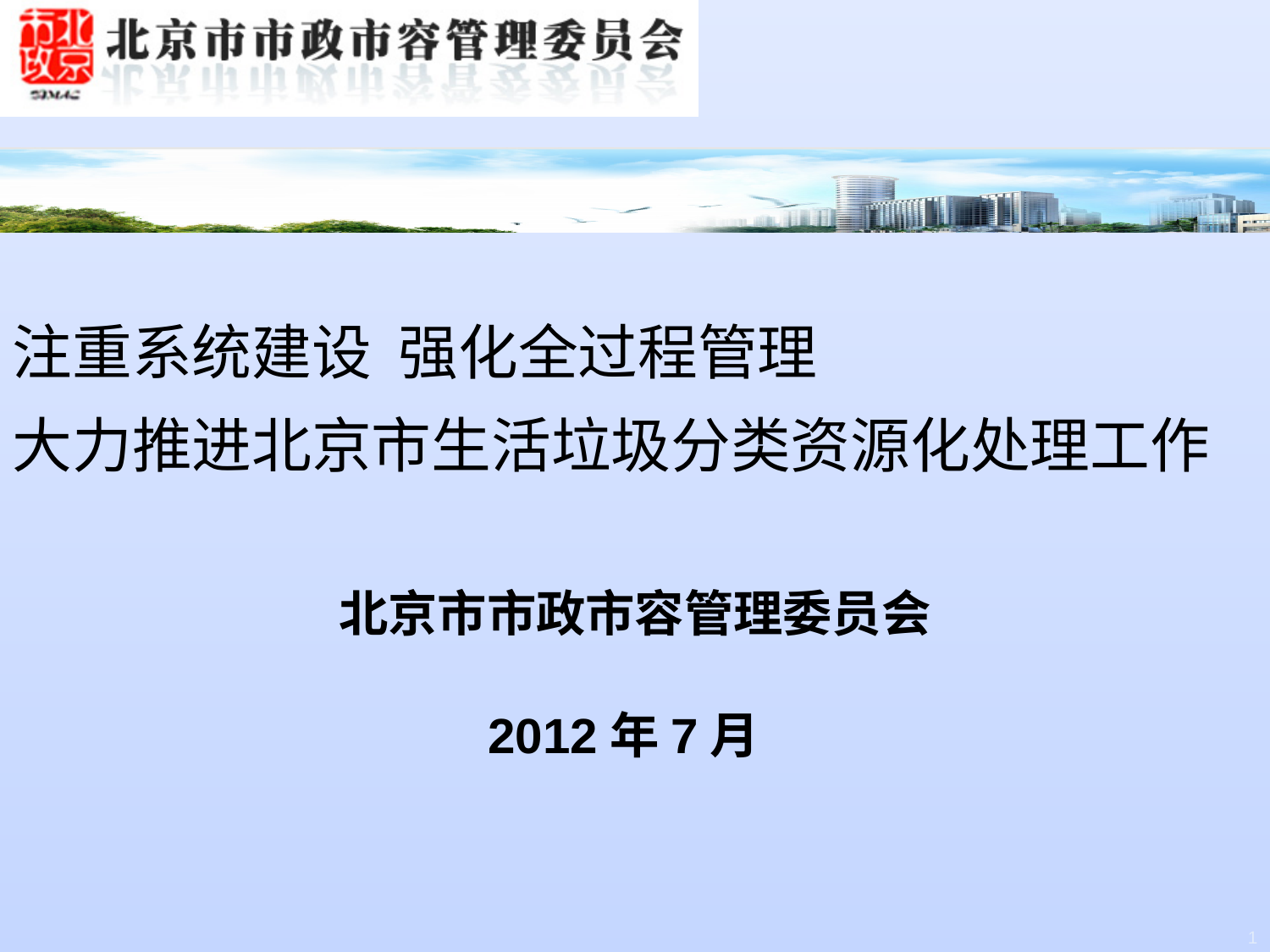

注重系统建设  强化全过程管理
大力推进北京市生活垃圾分类资源化处理工作
北京市市政市容管理委员会
2012年7月
1